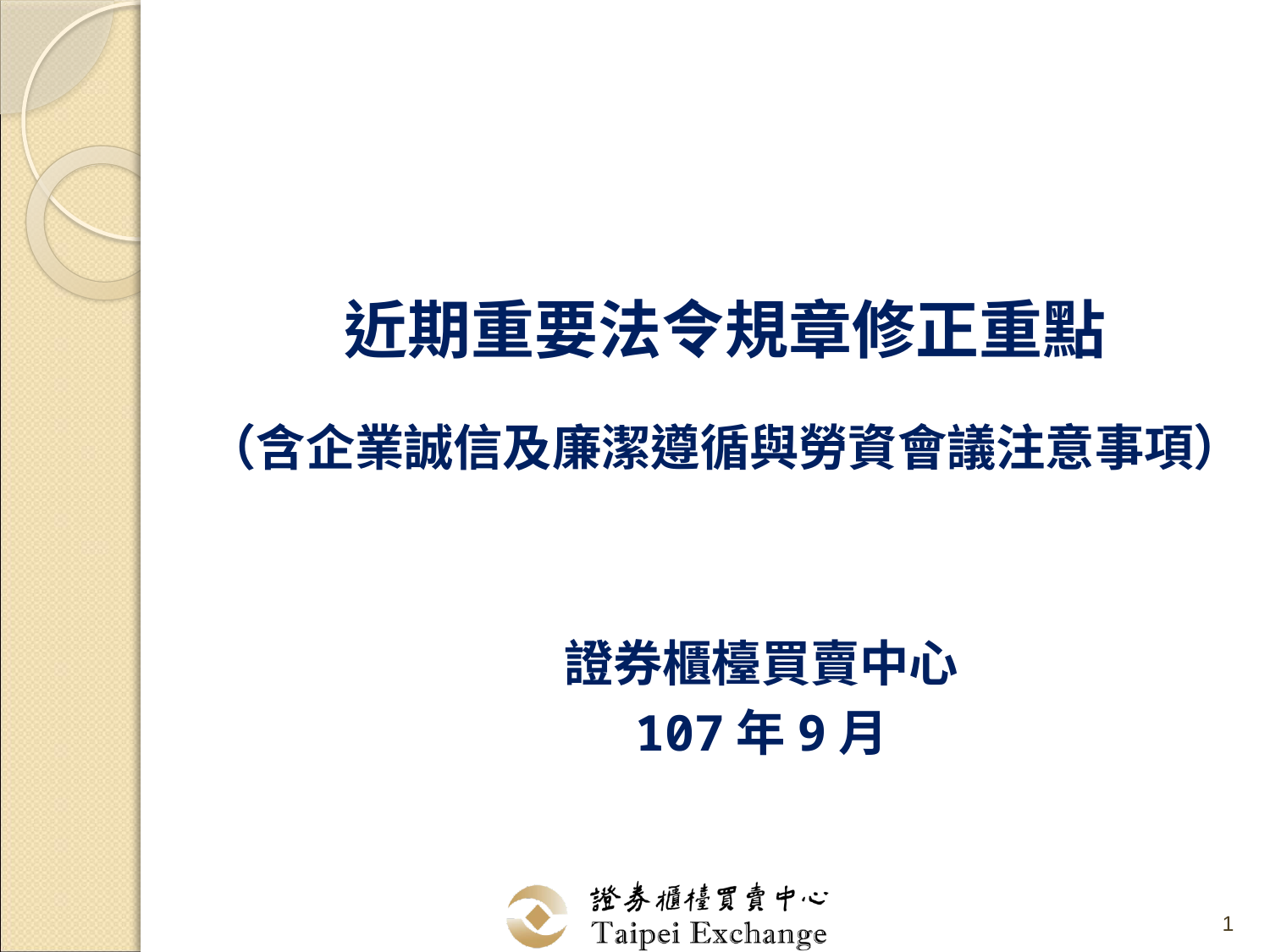

近期重要法令規章修正重點
（含企業誠信及廉潔遵循與勞資會議注意事項）
證券櫃檯買賣中心
107年9月